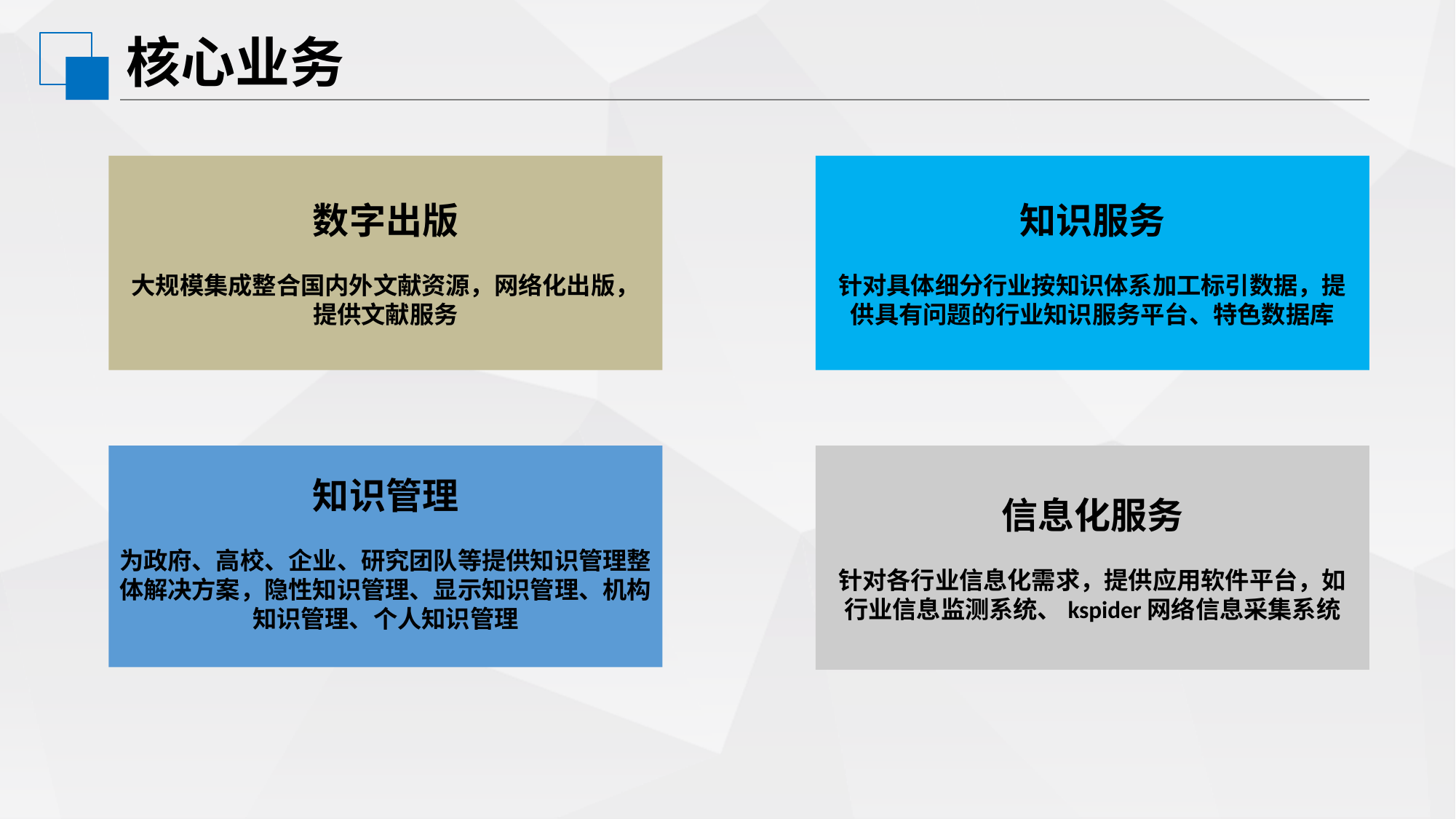

核心业务
数字出版

大规模集成整合国内外文献资源，网络化出版，提供文献服务
知识服务

针对具体细分行业按知识体系加工标引数据，提供具有问题的行业知识服务平台、特色数据库
知识管理

为政府、高校、企业、研究团队等提供知识管理整体解决方案，隐性知识管理、显示知识管理、机构知识管理、个人知识管理

信息化服务

针对各行业信息化需求，提供应用软件平台，如行业信息监测系统、kspider网络信息采集系统